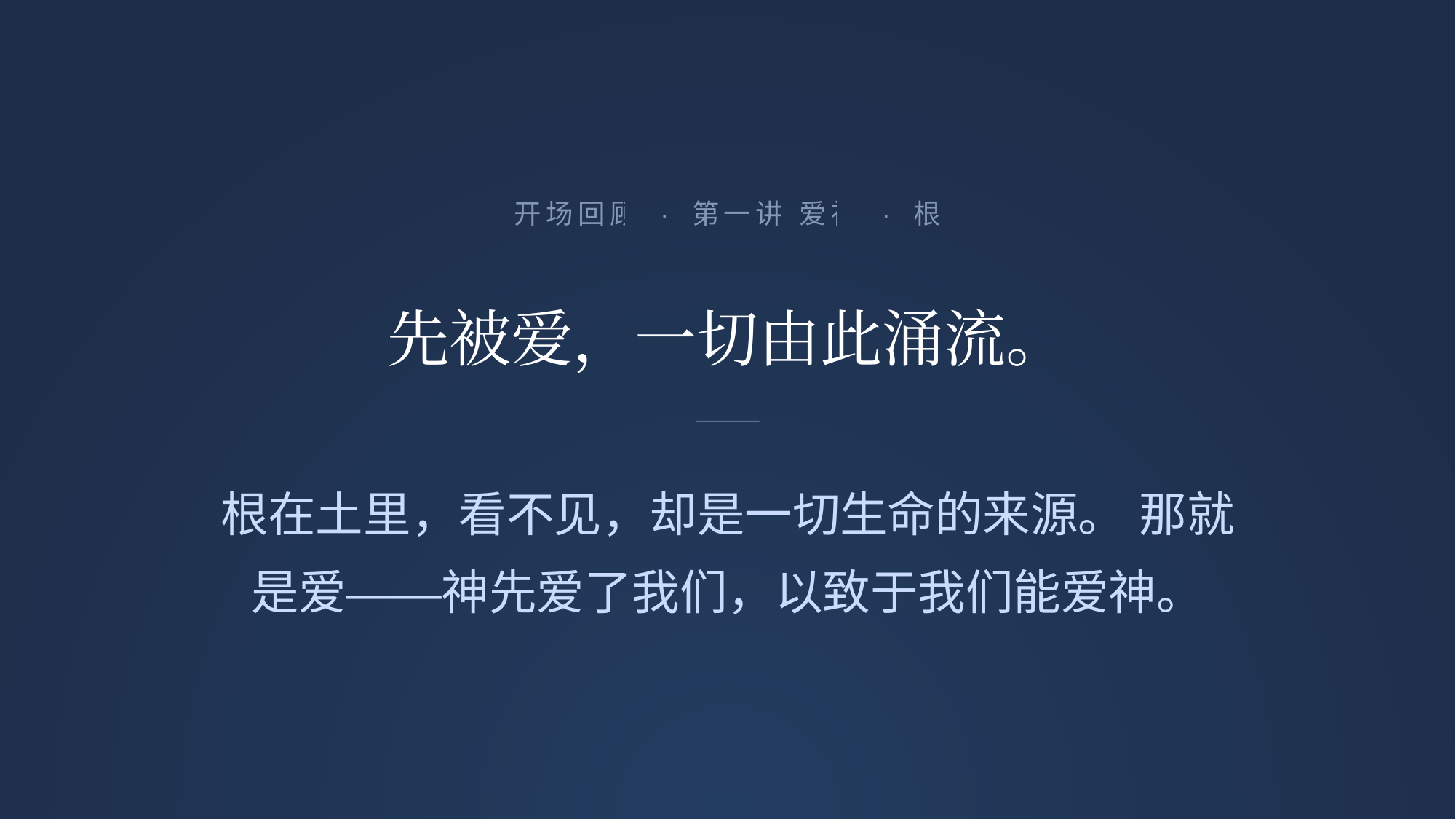

开场回顾 · 第一讲 爱神 · 根
先被爱，一切由此涌流。

根在土里，看不见，却是一切生命的来源。 那就是爱——神先爱了我们，以致于我们能爱神。